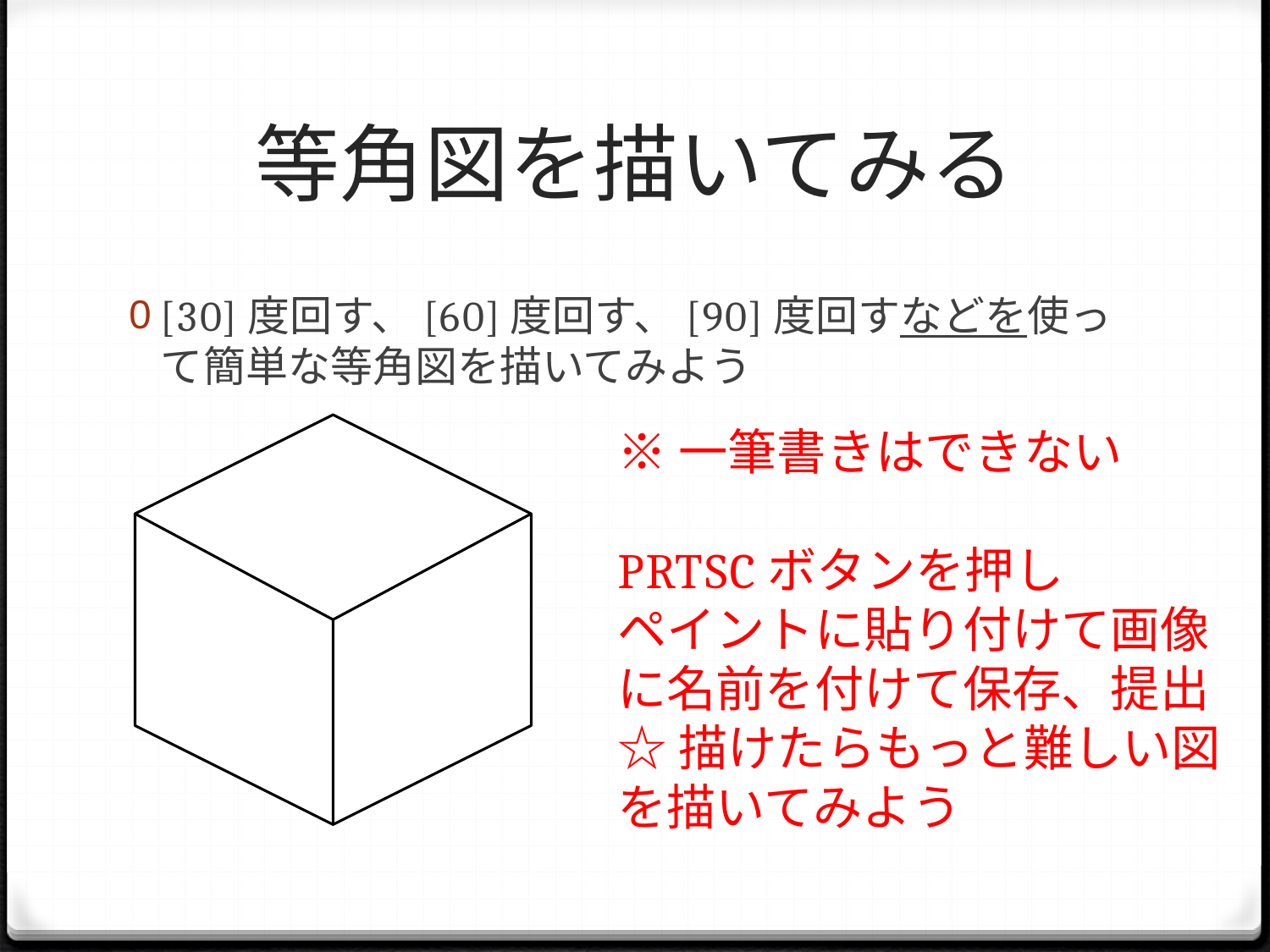

# 等角図を描いてみる
[30]度回す、[60]度回す、[90]度回すなどを使って簡単な等角図を描いてみよう

※一筆書きはできない

PRTSCボタンを押し
ペイントに貼り付けて画像に名前を付けて保存、提出
☆描けたらもっと難しい図を描いてみよう